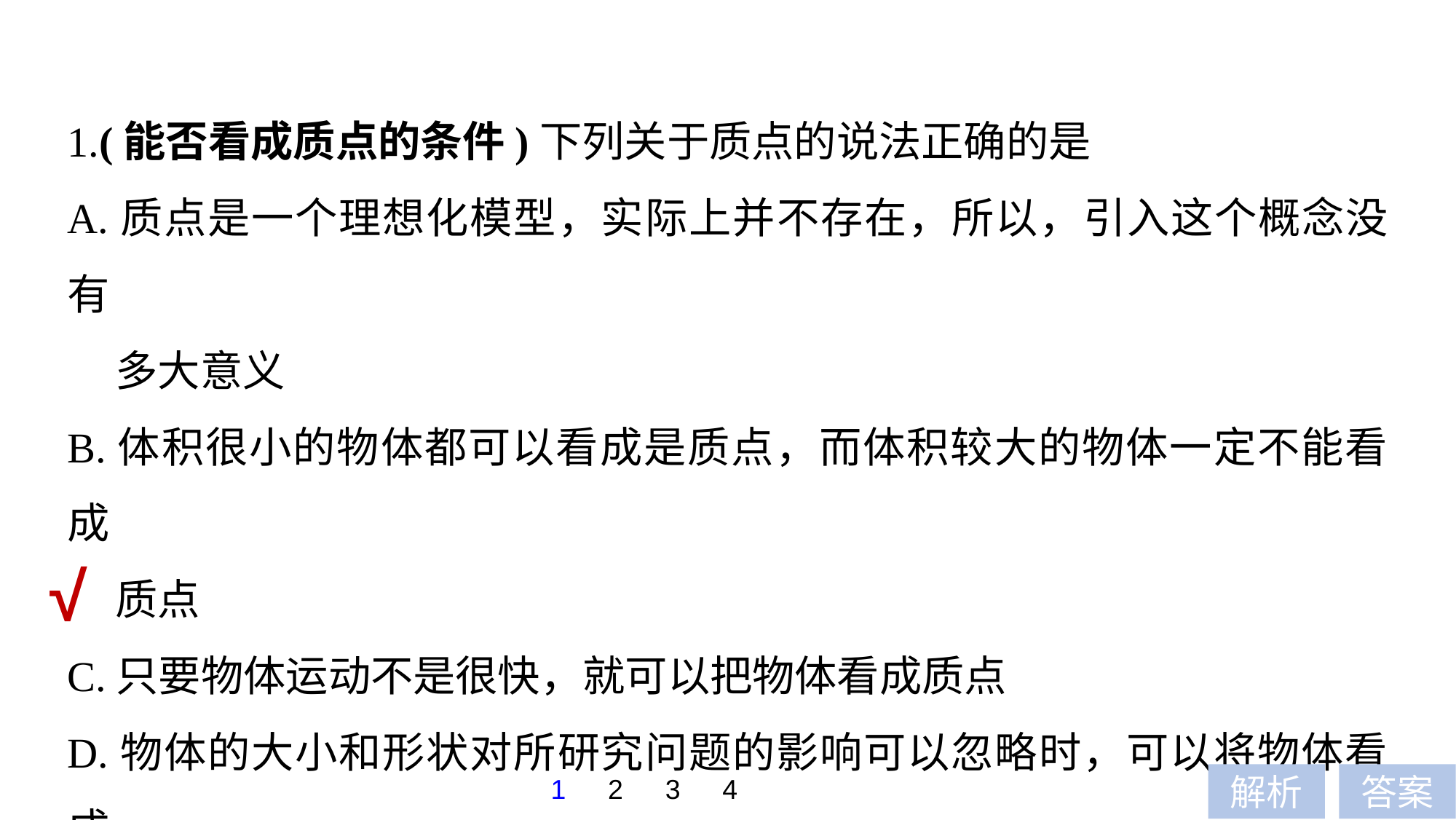

1.(能否看成质点的条件)下列关于质点的说法正确的是
A.质点是一个理想化模型，实际上并不存在，所以，引入这个概念没有
    多大意义
B.体积很小的物体都可以看成是质点，而体积较大的物体一定不能看成
    质点
C.只要物体运动不是很快，就可以把物体看成质点
D.物体的大小和形状对所研究问题的影响可以忽略时，可以将物体看成
    质点
√
1
2
3
4
解析
答案